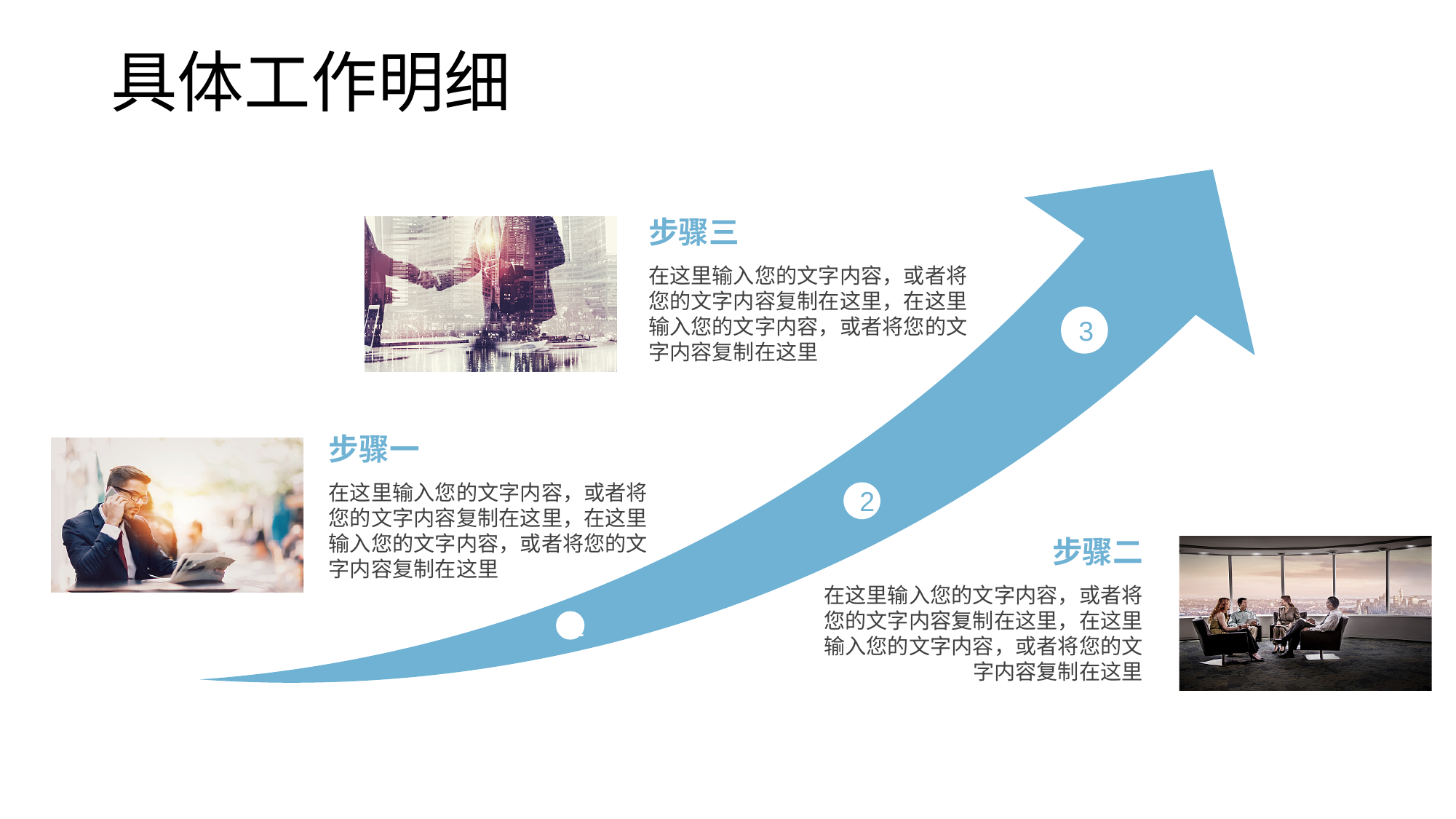

具体工作明细

步骤三

在这里输入您的文字内容，或者将您的文字内容复制在这里，在这里输入您的文字内容，或者将您的文字内容复制在这里
3
步骤一

在这里输入您的文字内容，或者将您的文字内容复制在这里，在这里输入您的文字内容，或者将您的文字内容复制在这里
2
步骤二

在这里输入您的文字内容，或者将您的文字内容复制在这里，在这里输入您的文字内容，或者将您的文字内容复制在这里
1